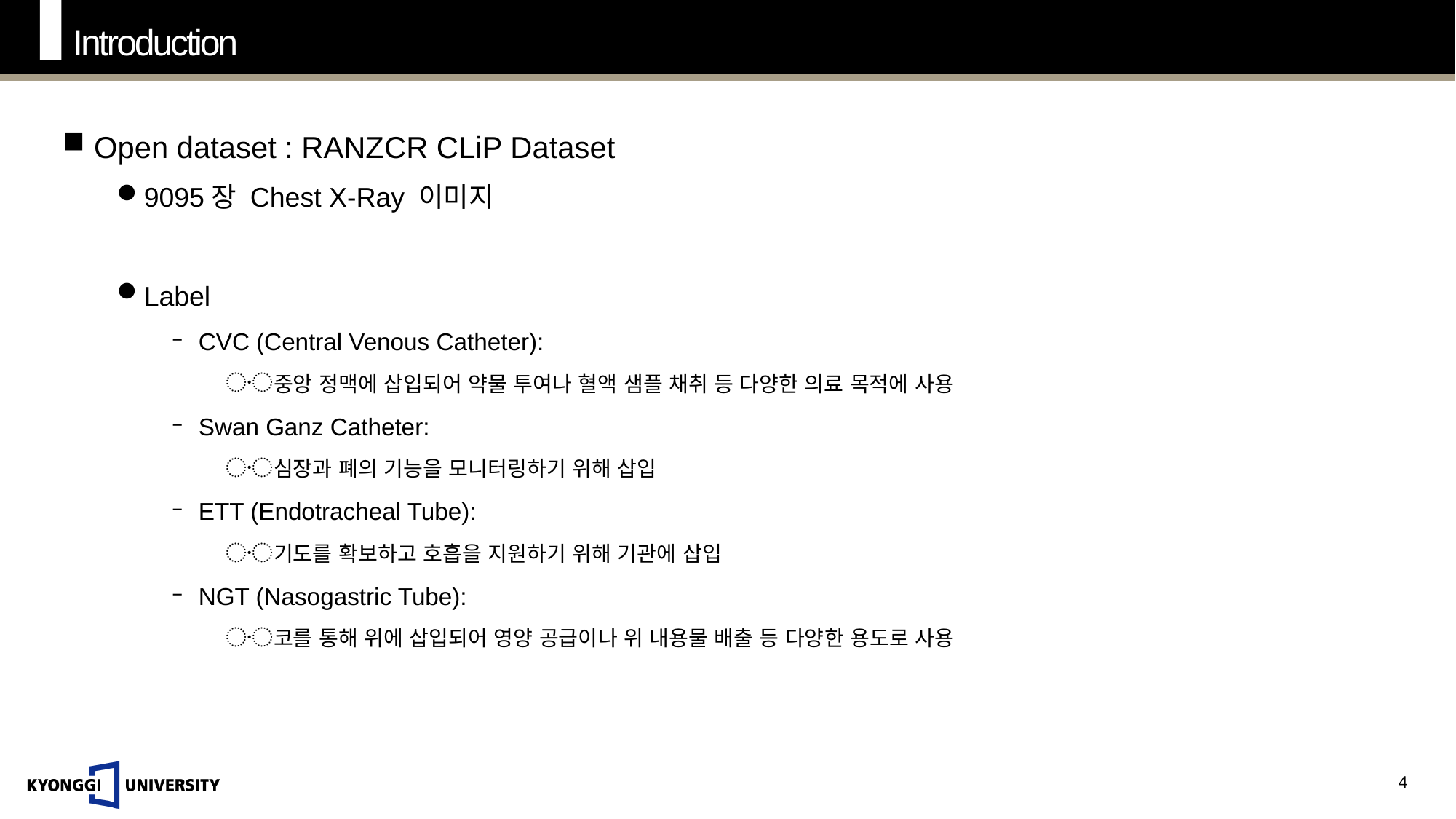

Introduction
Open dataset : RANZCR CLiP Dataset
9095장 Chest X-Ray 이미지

Label
CVC (Central Venous Catheter):
중앙 정맥에 삽입되어 약물 투여나 혈액 샘플 채취 등 다양한 의료 목적에 사용
Swan Ganz Catheter:
심장과 폐의 기능을 모니터링하기 위해 삽입
ETT (Endotracheal Tube):
기도를 확보하고 호흡을 지원하기 위해 기관에 삽입
NGT (Nasogastric Tube):
코를 통해 위에 삽입되어 영양 공급이나 위 내용물 배출 등 다양한 용도로 사용